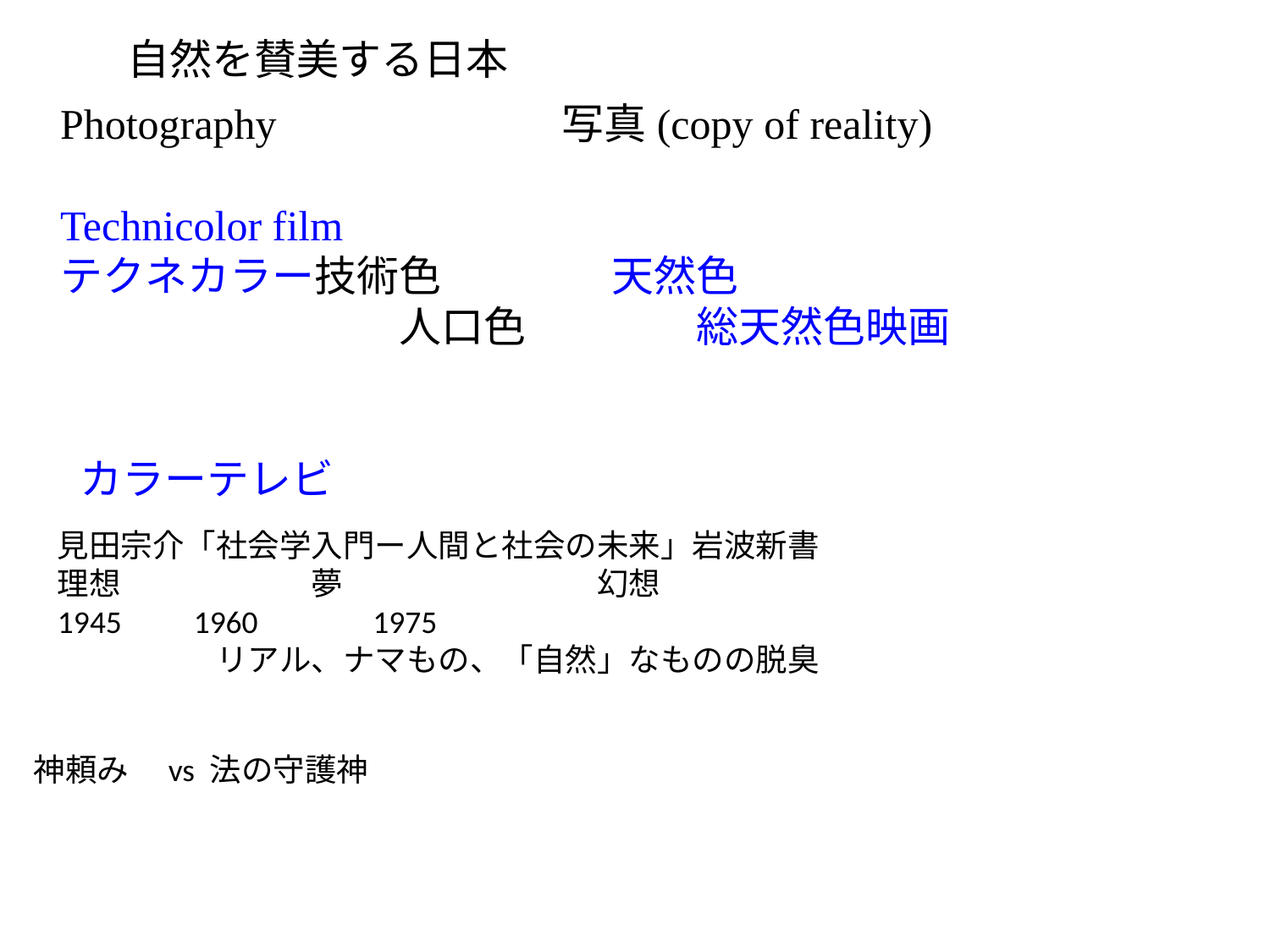

自然を賛美する日本
Photography                          写真(copy of reality)

Technicolor film
テクネカラー技術色　         　天然色
　　　　　　　　人口色　　         総天然色映画

 カラーテレビ

見田宗介「社会学入門ー人間と社会の未来」岩波新書
理想　　　　　　夢　　　　　　　　幻想
          1960                1975
　　　　　リアル、ナマもの、「自然」なものの脱臭

神頼み　vs 法の守護神